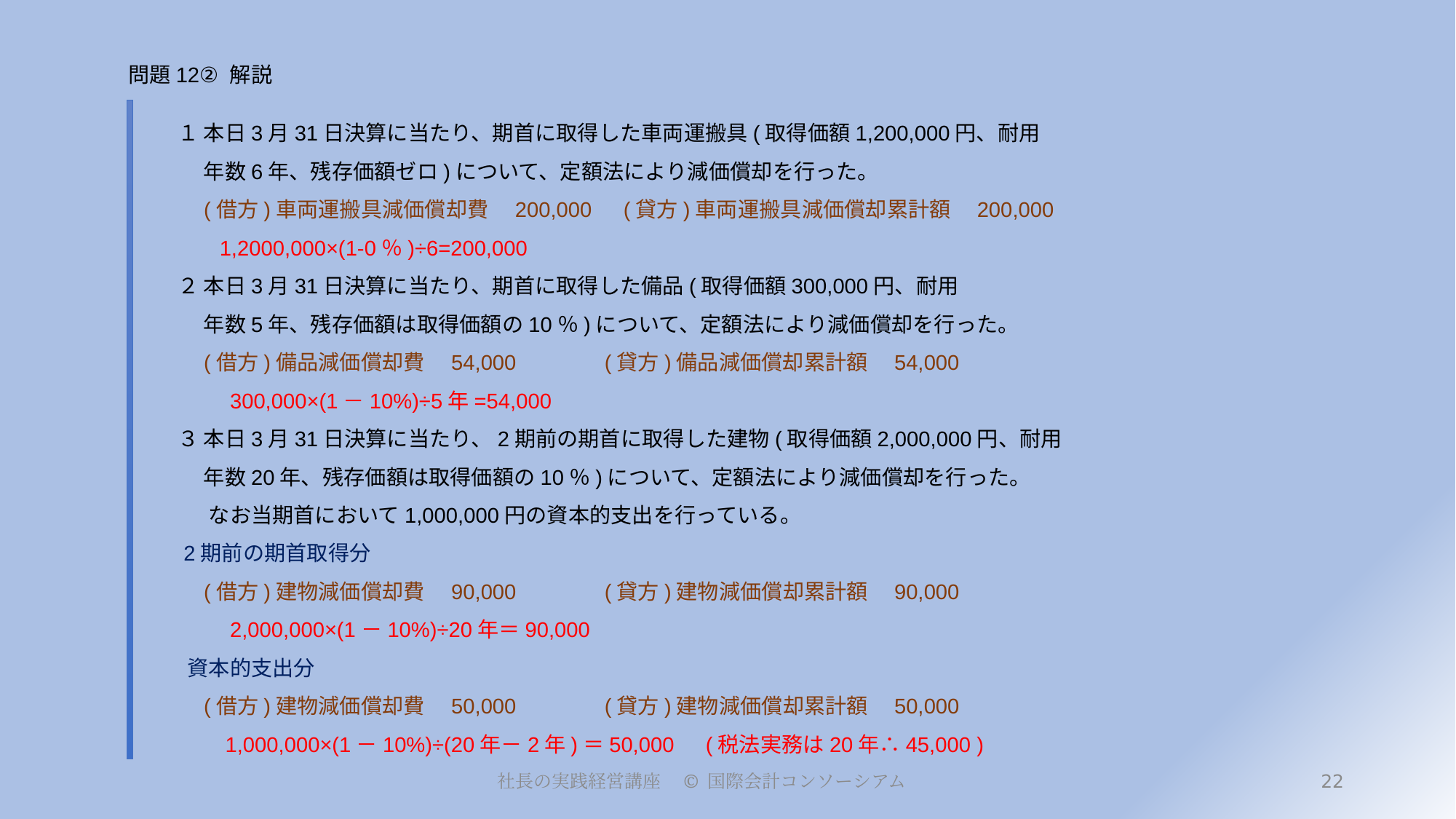

# 問題12② 解説

１ 本日3月31日決算に当たり、期首に取得した車両運搬具(取得価額1,200,000円、耐用
　 年数6年、残存価額ゼロ)について、定額法により減価償却を行った。
　(借方)車両運搬具減価償却費　200,000　(貸方)車両運搬具減価償却累計額　200,000
       1,2000,000×(1-0％)÷6=200,000
２ 本日3月31日決算に当たり、期首に取得した備品(取得価額300,000円、耐用
　 年数5年、残存価額は取得価額の10％)について、定額法により減価償却を行った。
　(借方)備品減価償却費　54,000　　　   (貸方)備品減価償却累計額　54,000
　　 300,000×(1－10%)÷5年=54,000
３ 本日3月31日決算に当たり、2期前の期首に取得した建物(取得価額2,000,000円、耐用
　 年数20年、残存価額は取得価額の10％)について、定額法により減価償却を行った。
 　なお当期首において1,000,000円の資本的支出を行っている。
 2期前の期首取得分
　(借方)建物減価償却費　90,000　　　   (貸方)建物減価償却累計額　90,000
　　 2,000,000×(1－10%)÷20年＝90,000
 資本的支出分
　(借方)建物減価償却費　50,000　　　   (貸方)建物減価償却累計額　50,000
　　1,000,000×(1－10%)÷(20年－2年)＝50,000　(税法実務は20年∴45,000 )
22
社長の実践経営講座　© 国際会計コンソーシアム